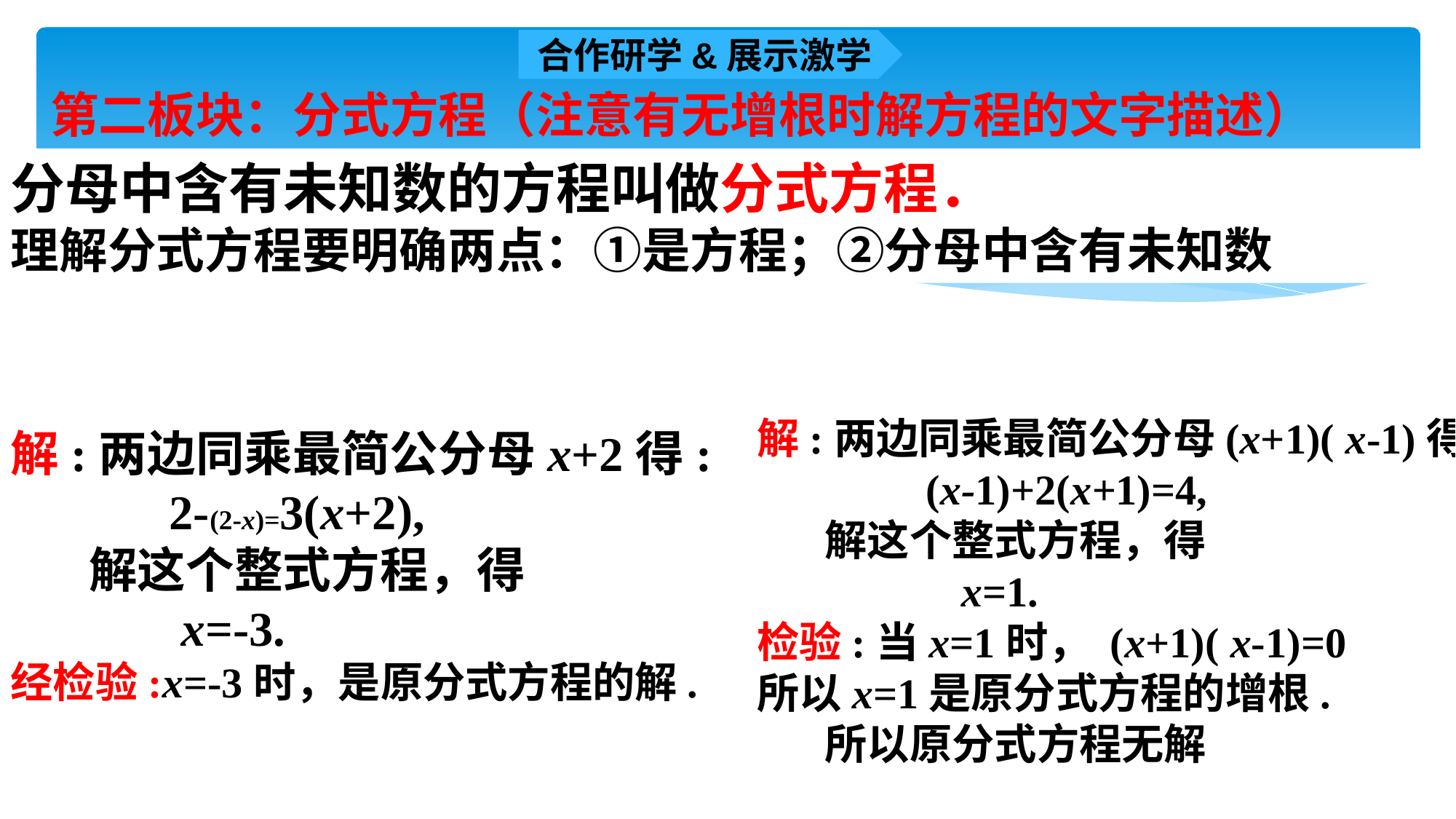

合作研学&展示激学
#
第二板块：分式方程（注意有无增根时解方程的文字描述）
分母中含有未知数的方程叫做分式方程．
理解分式方程要明确两点：①是方程；②分母中含有未知数

解:两边同乘最简公分母(x+1)( x-1)得:
                (x-1)+2(x+1)=4,
      解这个整式方程，得
	         x=1.
检验:当x=1时， (x+1)( x-1)=0
所以x=1是原分式方程的增根.
      所以原分式方程无解

解:两边同乘最简公分母x+2得:
             2-(2-x)=3(x+2),
      解这个整式方程，得
	     x=-3.
经检验:x=-3时，是原分式方程的解.